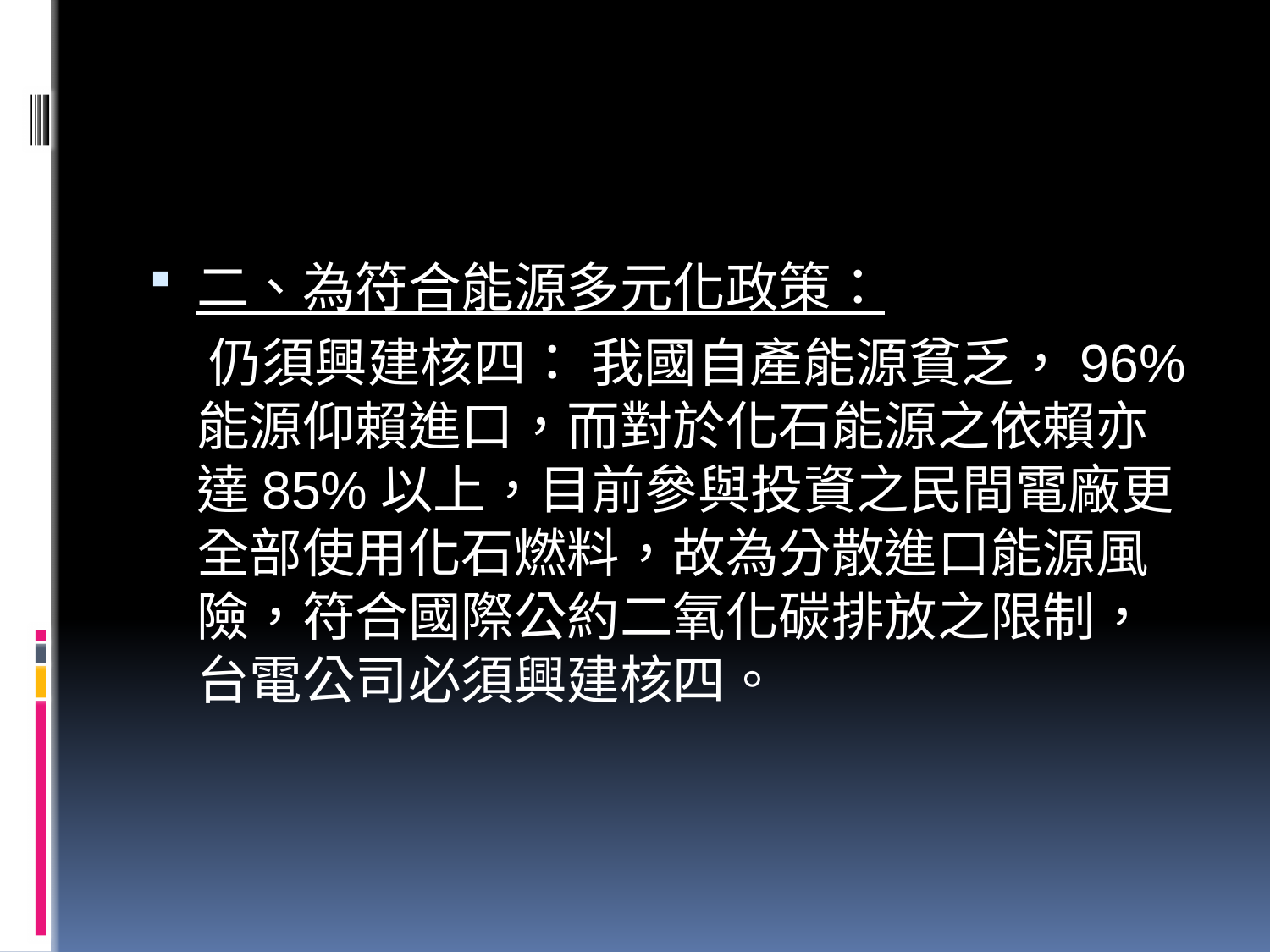

#
二、為符合能源多元化政策：
    仍須興建核四： 我國自產能源貧乏，96%能源仰賴進口，而對於化石能源之依賴亦達85%以上，目前參與投資之民間電廠更全部使用化石燃料，故為分散進口能源風險，符合國際公約二氧化碳排放之限制，台電公司必須興建核四。